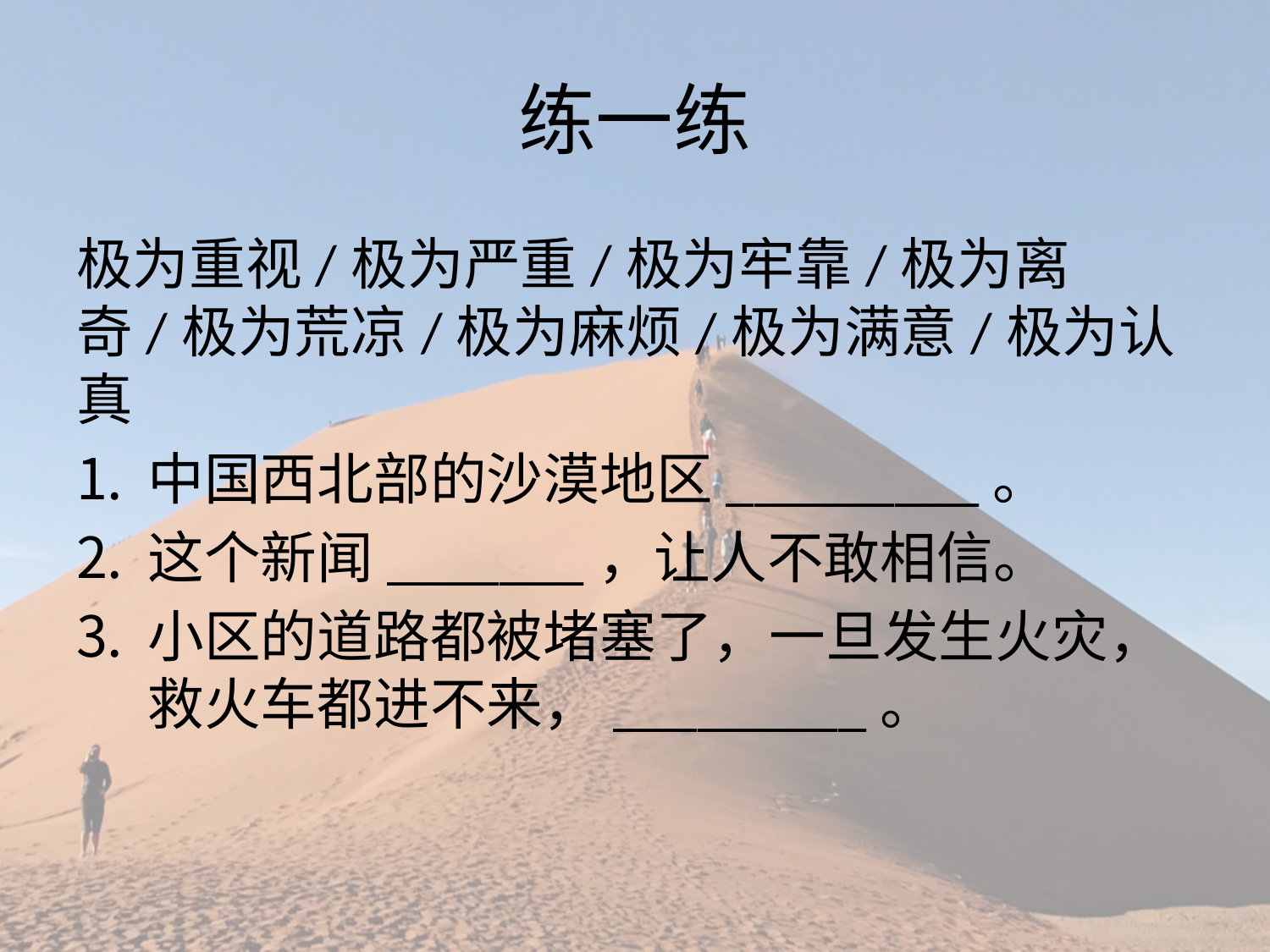

# 练一练
极为重视/极为严重/极为牢靠/极为离奇/极为荒凉/极为麻烦/极为满意/极为认真
中国西北部的沙漠地区_________。
这个新闻_______，让人不敢相信。
小区的道路都被堵塞了，一旦发生火灾，救火车都进不来，_________。